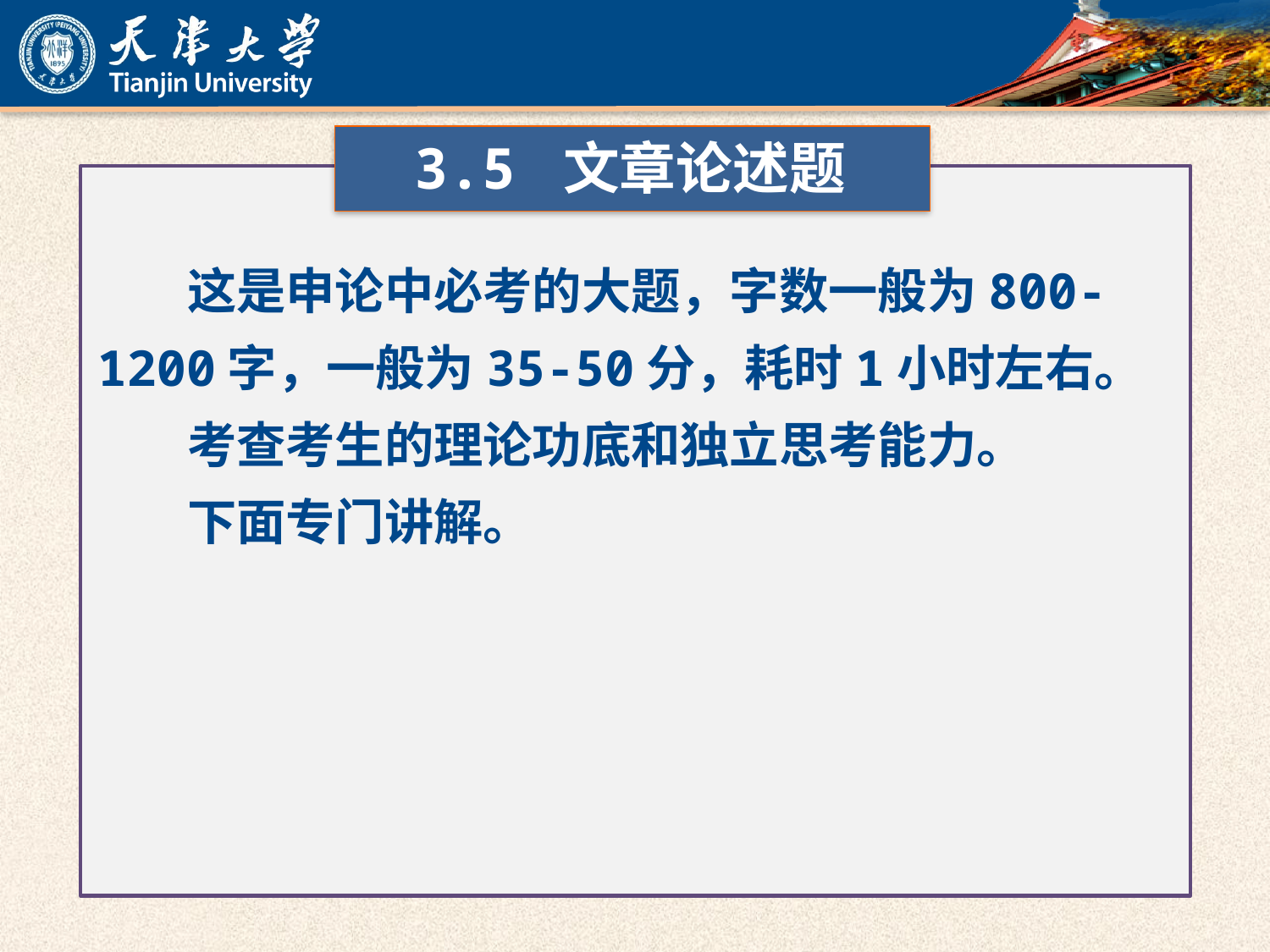

3.5 文章论述题

这是申论中必考的大题，字数一般为800-1200字，一般为35-50分，耗时1小时左右。
考查考生的理论功底和独立思考能力。
下面专门讲解。